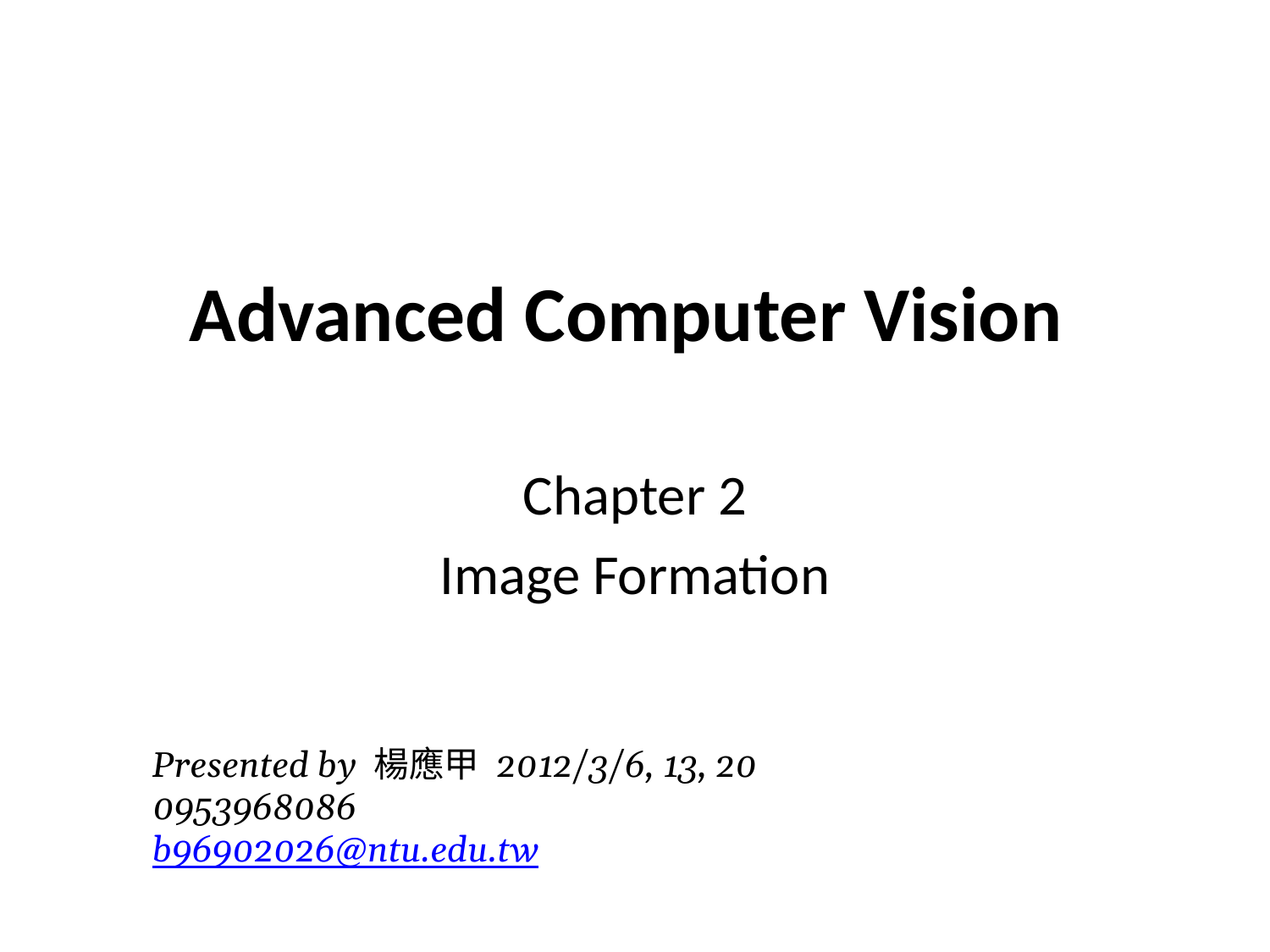

# Advanced Computer Vision
Chapter 2
Image Formation
Presented by 楊應甲 2012/3/6, 13, 20
0953968086
b96902026@ntu.edu.tw